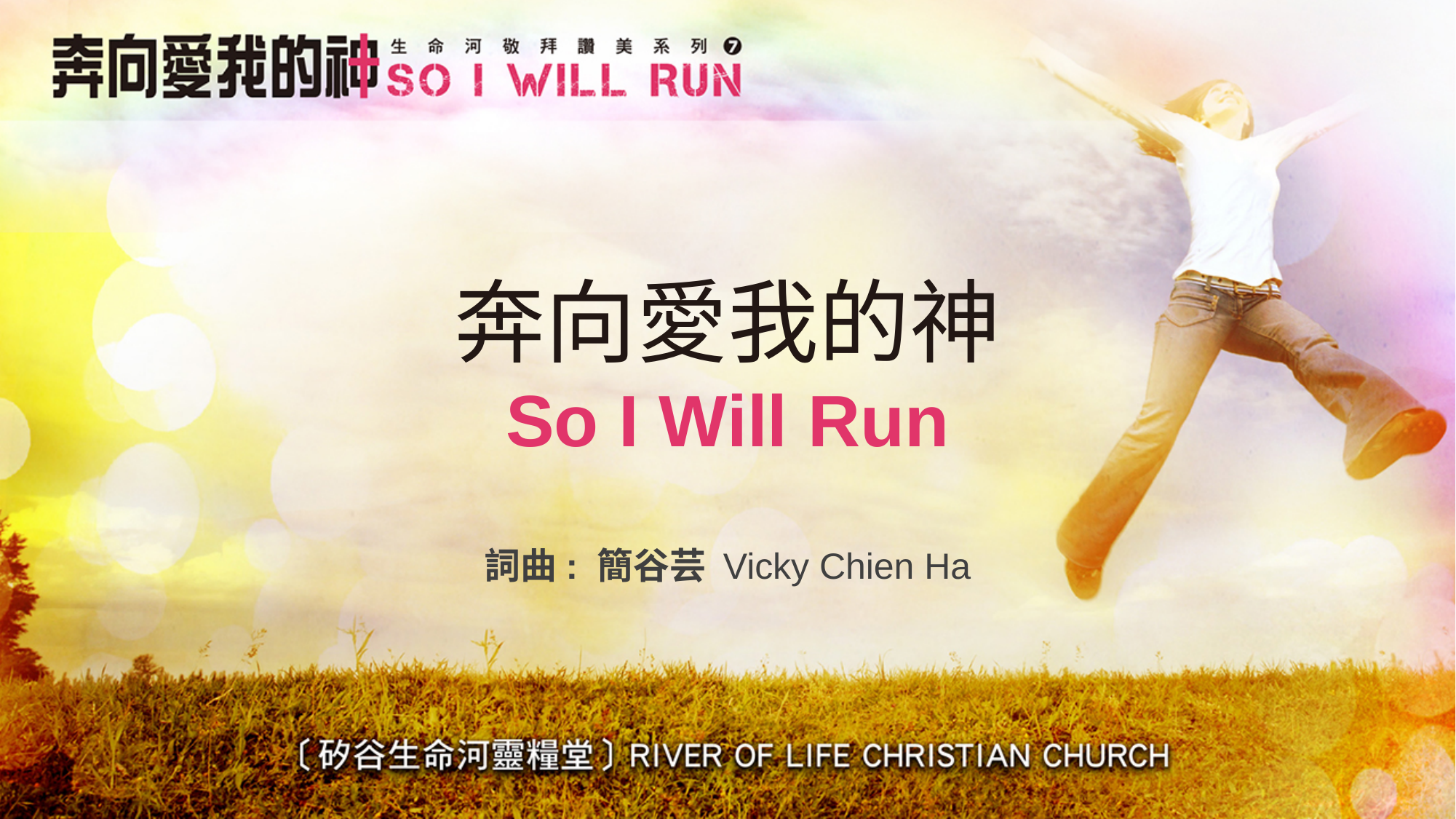

# 奔向愛我的神 So I Will Run
詞曲: 簡谷芸 Vicky Chien Ha